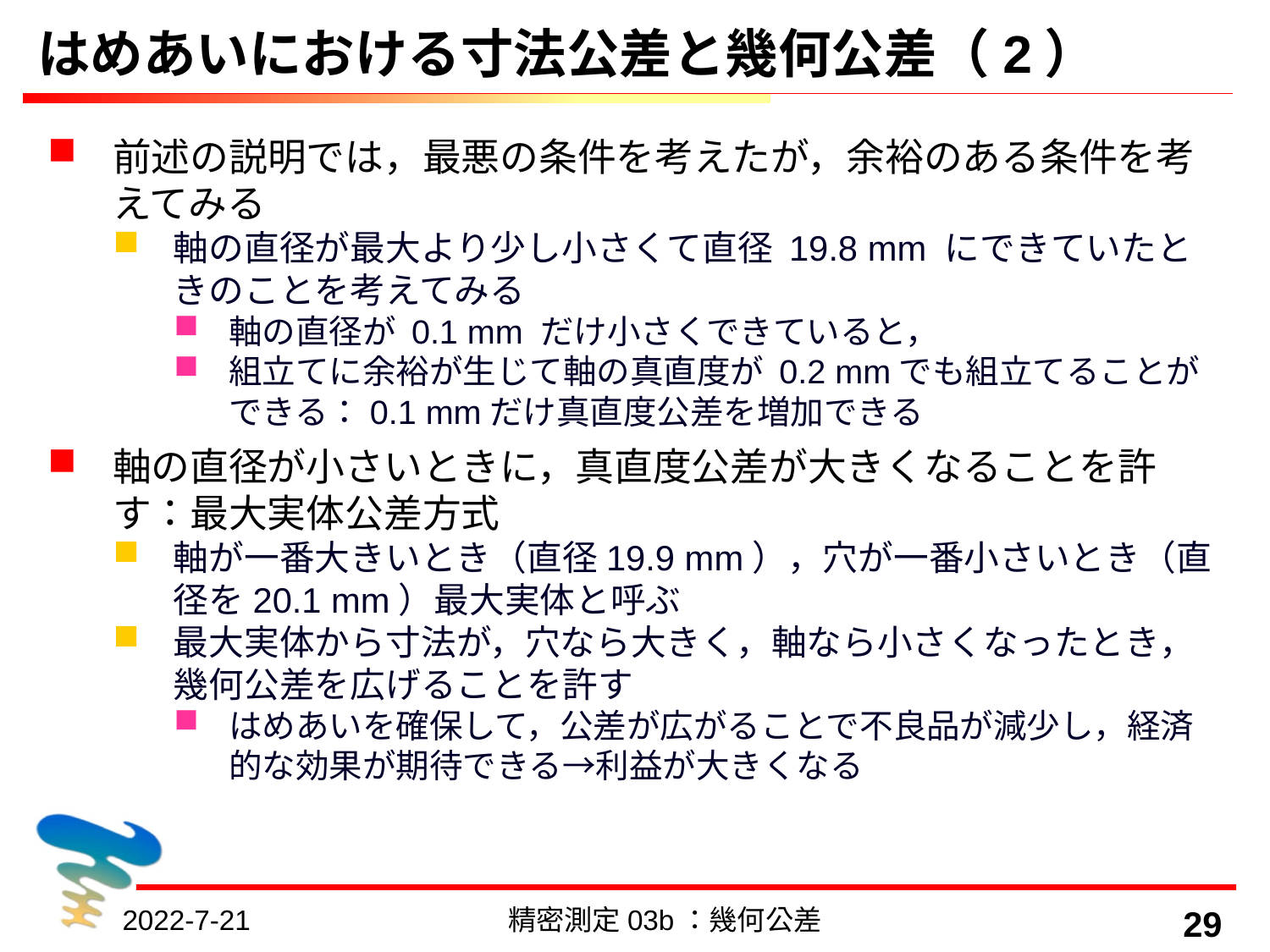

# はめあいにおける寸法公差と幾何公差（2）
前述の説明では，最悪の条件を考えたが，余裕のある条件を考えてみる
軸の直径が最大より少し小さくて直径 19.8 mm にできていたときのことを考えてみる
軸の直径が 0.1 mm だけ小さくできていると，
組立てに余裕が生じて軸の真直度が 0.2 mmでも組立てることができる：0.1 mmだけ真直度公差を増加できる
軸の直径が小さいときに，真直度公差が大きくなることを許す：最大実体公差方式
軸が一番大きいとき（直径19.9 mm），穴が一番小さいとき（直径を20.1 mm）最大実体と呼ぶ
最大実体から寸法が，穴なら大きく，軸なら小さくなったとき，幾何公差を広げることを許す
はめあいを確保して，公差が広がることで不良品が減少し，経済的な効果が期待できる→利益が大きくなる
2022-7-21
精密測定03b：幾何公差
29